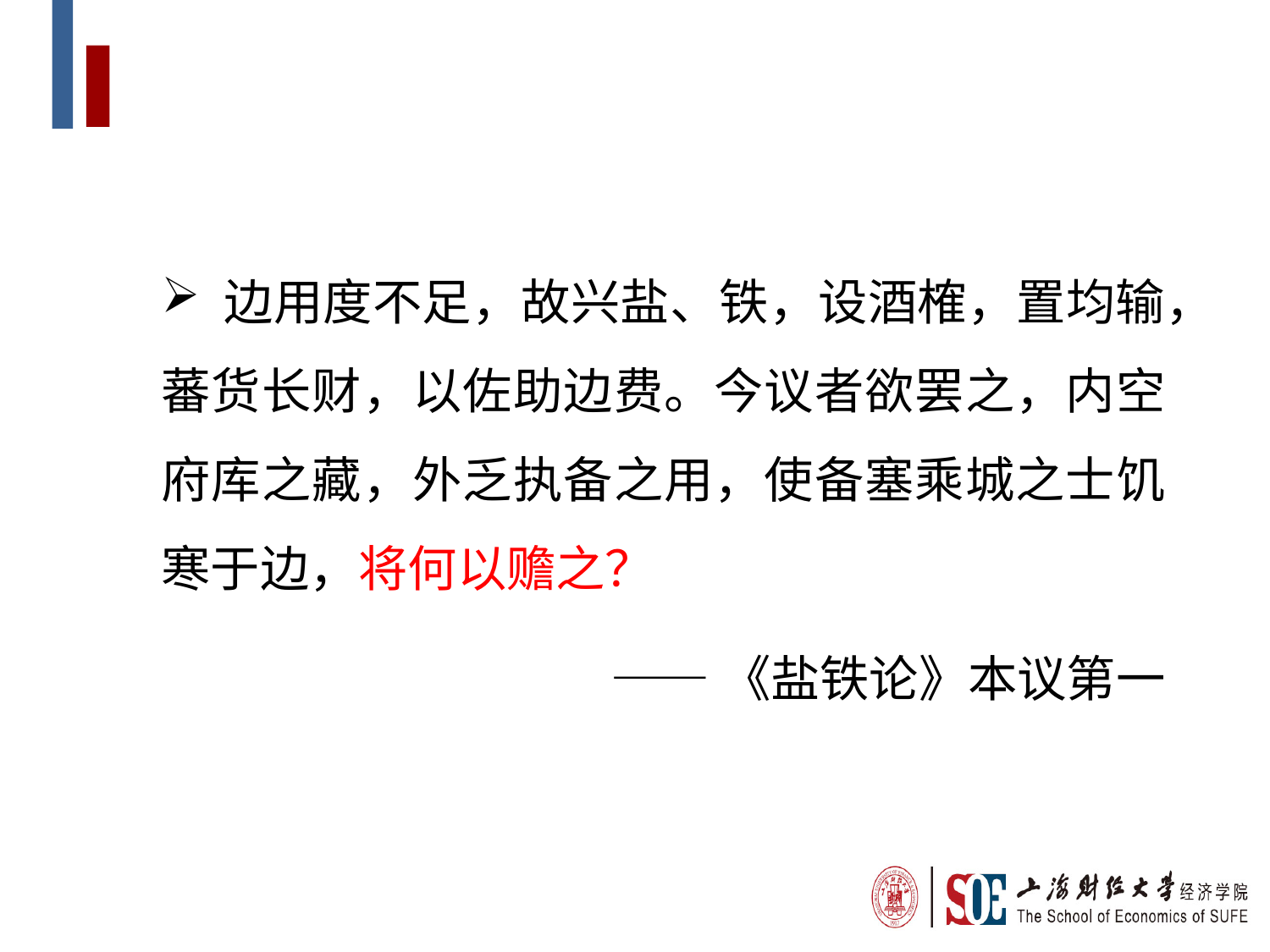

边用度不足，故兴盐、铁，设酒榷，置均输，蕃货长财，以佐助边费。今议者欲罢之，内空府库之藏，外乏执备之用，使备塞乘城之士饥寒于边，将何以赡之？
——《盐铁论》本议第一